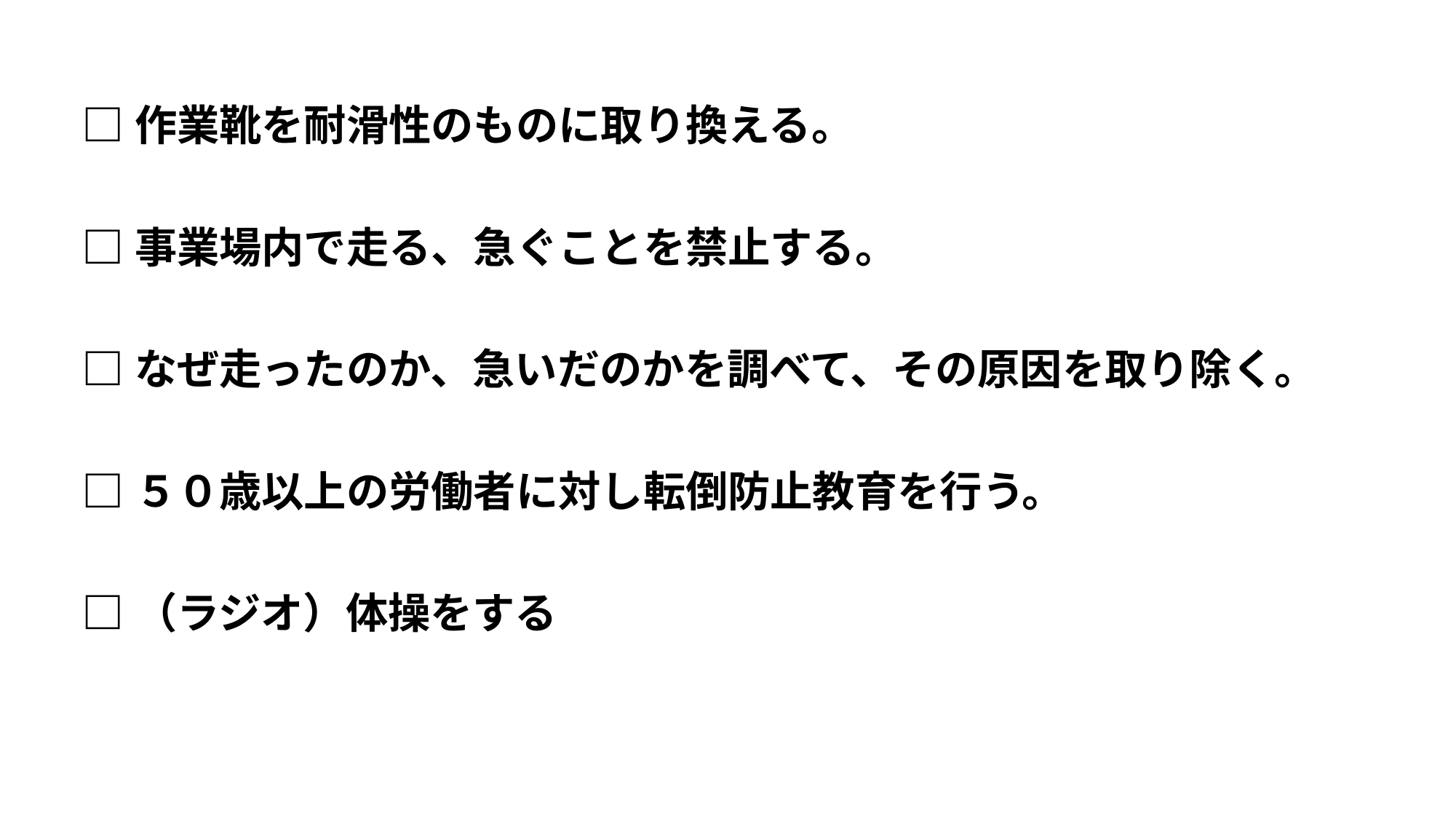

□作業靴を耐滑性のものに取り換える。

□事業場内で走る、急ぐことを禁止する。

□なぜ走ったのか、急いだのかを調べて、その原因を取り除く。

□５０歳以上の労働者に対し転倒防止教育を行う。

□（ラジオ）体操をする